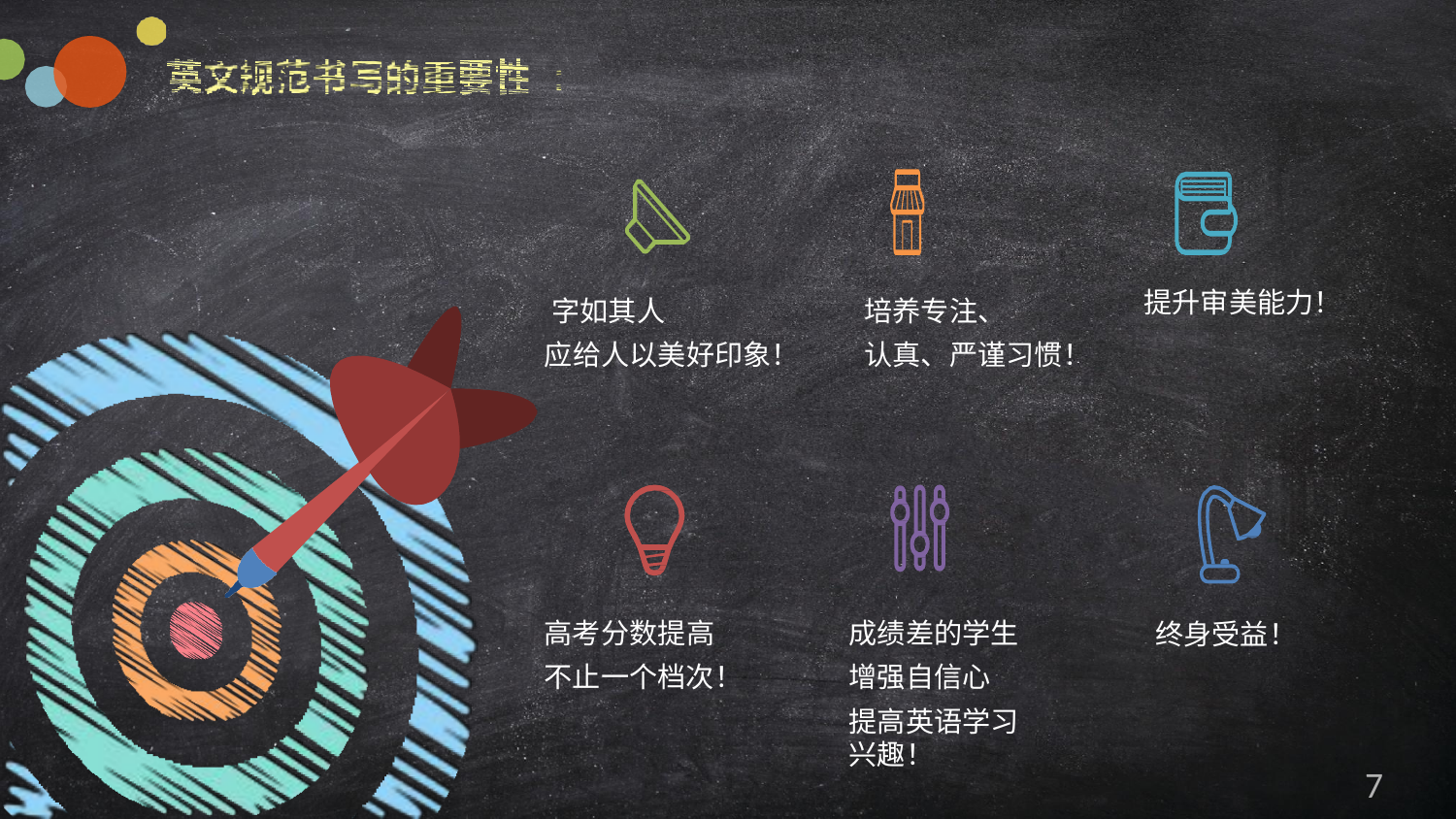

字如其人
应给人以美好印象！
培养专注、
认真、严谨习惯！
提升审美能力！

高考分数提高 不止一个档次！
成绩差的学生 增强自信心
提高英语学习兴趣！
终身受益！

7